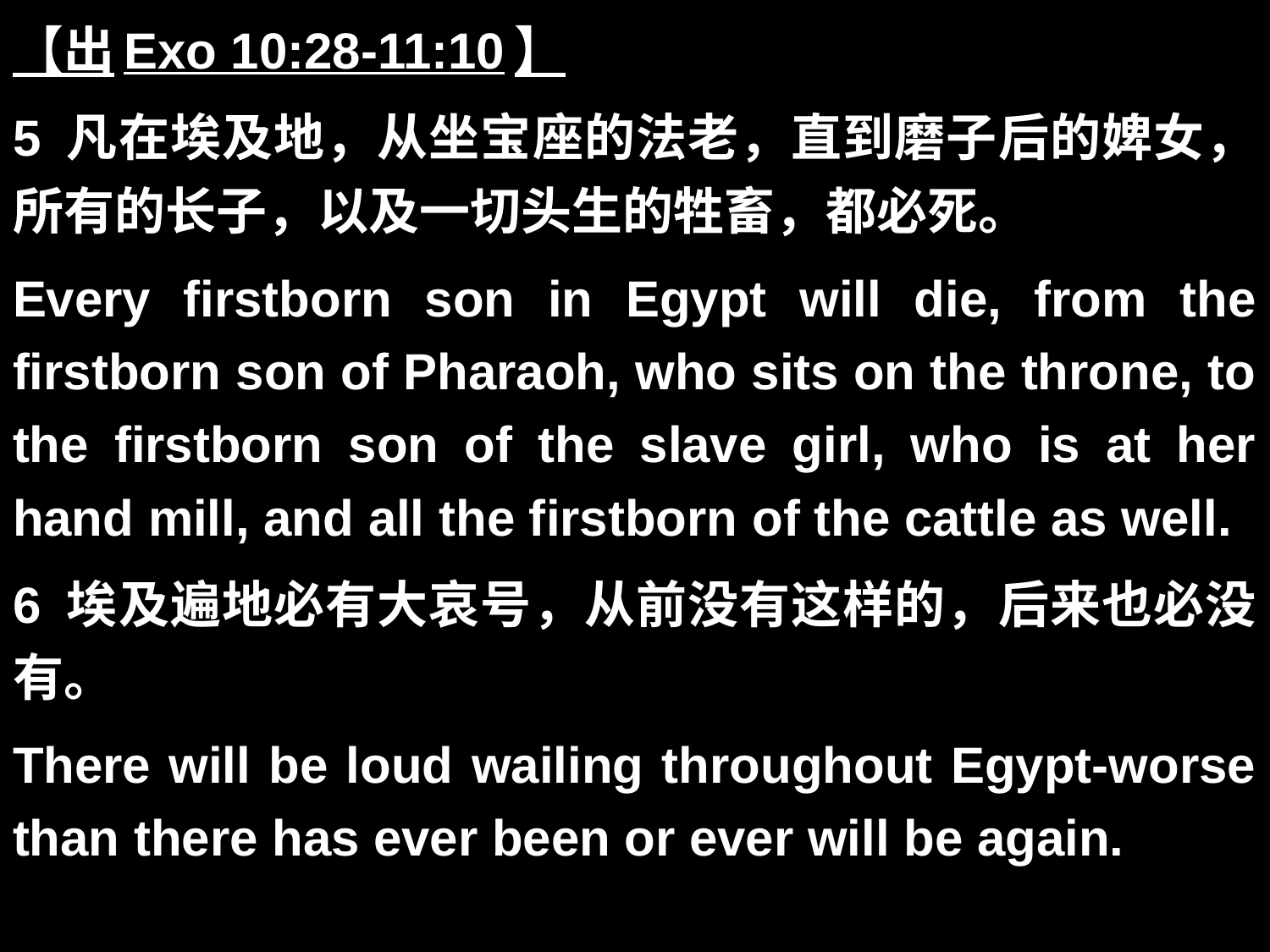

【出Exo 10:28-11:10】
5 凡在埃及地，从坐宝座的法老，直到磨子后的婢女，所有的长子，以及一切头生的牲畜，都必死。
Every firstborn son in Egypt will die, from the firstborn son of Pharaoh, who sits on the throne, to the firstborn son of the slave girl, who is at her hand mill, and all the firstborn of the cattle as well.
6 埃及遍地必有大哀号，从前没有这样的，后来也必没有。
There will be loud wailing throughout Egypt-worse than there has ever been or ever will be again.